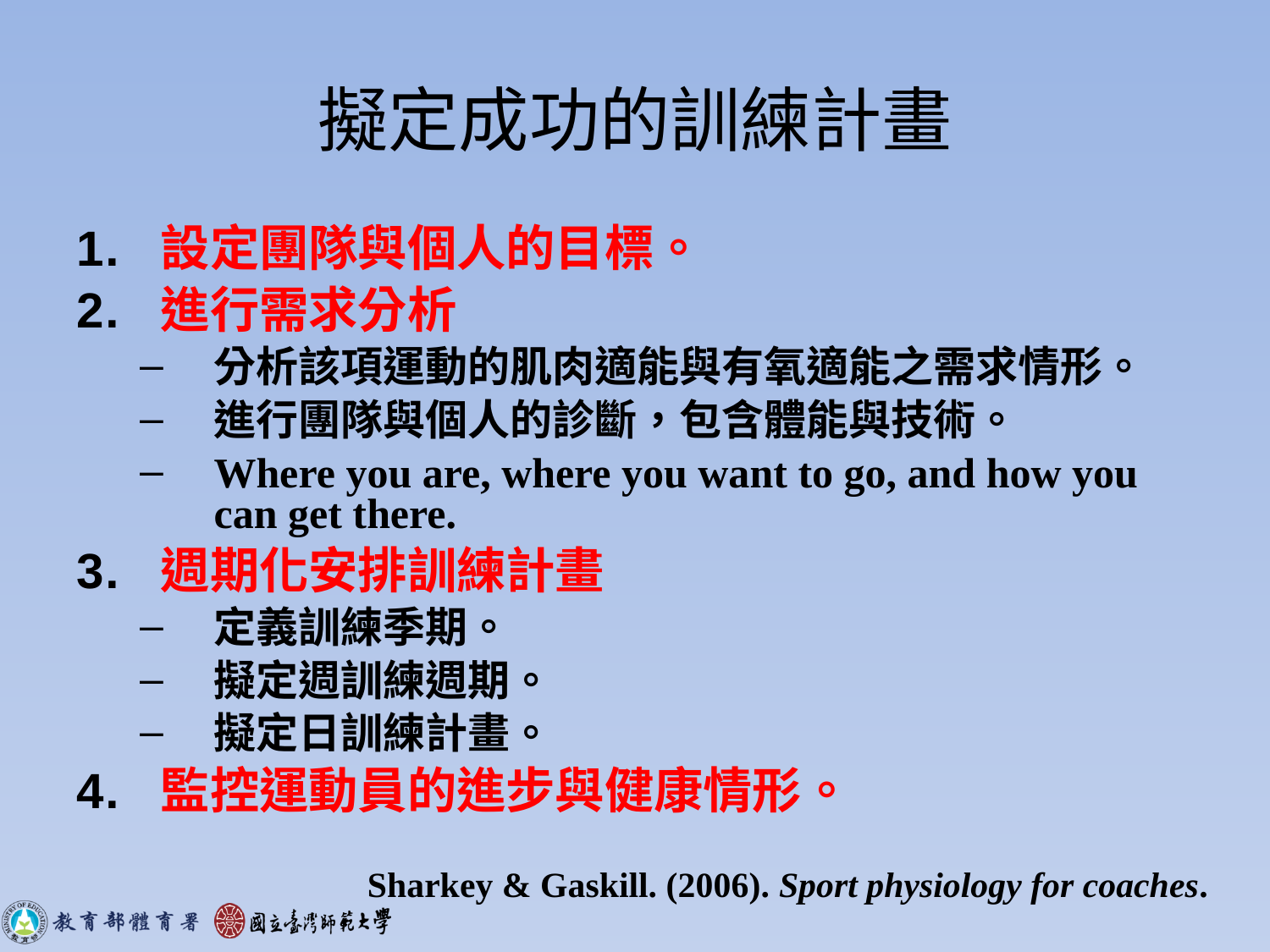

# 擬定成功的訓練計畫
設定團隊與個人的目標。
進行需求分析
分析該項運動的肌肉適能與有氧適能之需求情形。
進行團隊與個人的診斷，包含體能與技術。
Where you are, where you want to go, and how you can get there.
週期化安排訓練計畫
定義訓練季期。
擬定週訓練週期。
擬定日訓練計畫。
監控運動員的進步與健康情形。
Sharkey & Gaskill. (2006). Sport physiology for coaches.